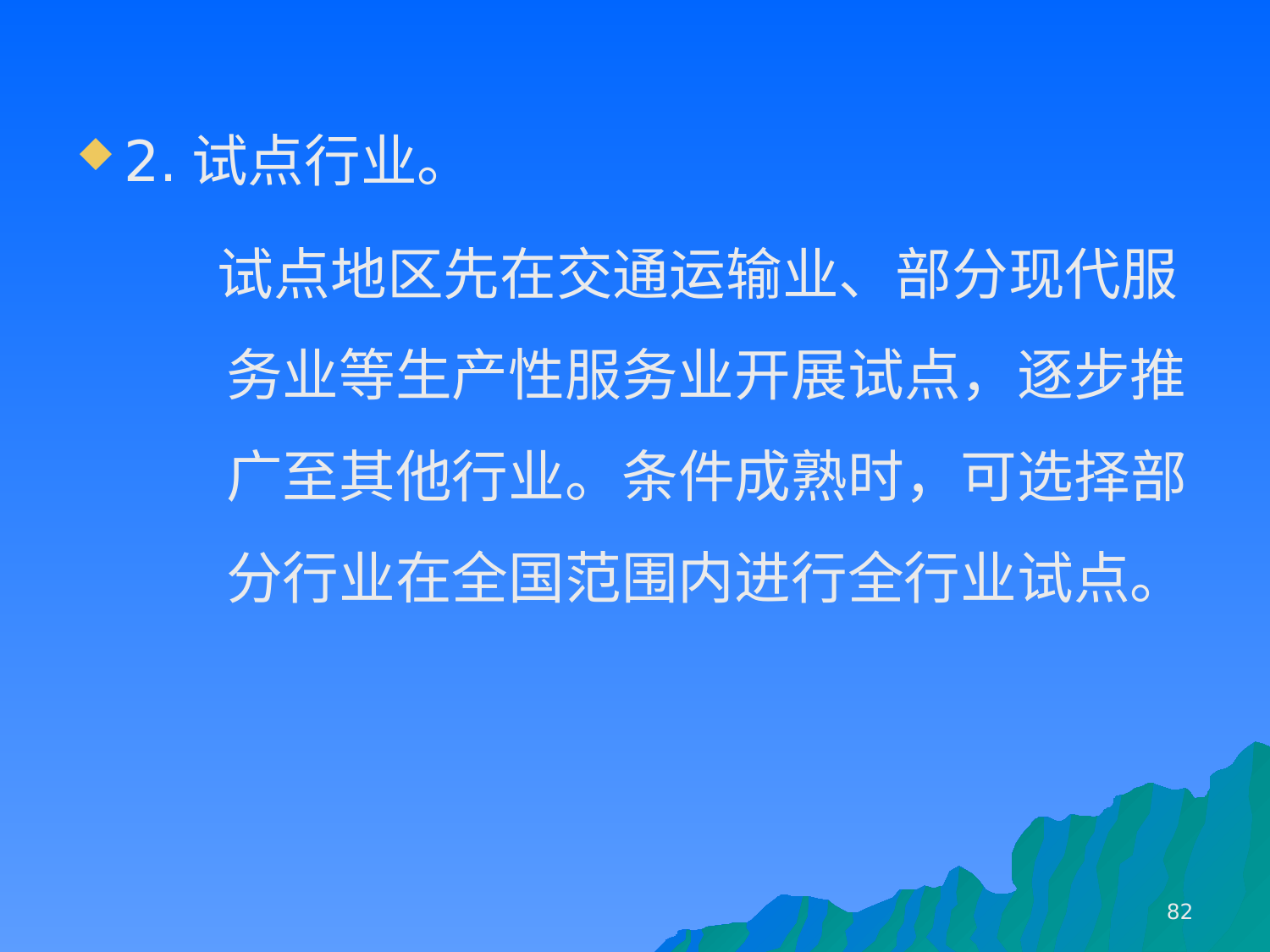

2.试点行业。
  试点地区先在交通运输业、部分现代服务业等生产性服务业开展试点，逐步推广至其他行业。条件成熟时，可选择部分行业在全国范围内进行全行业试点。
82